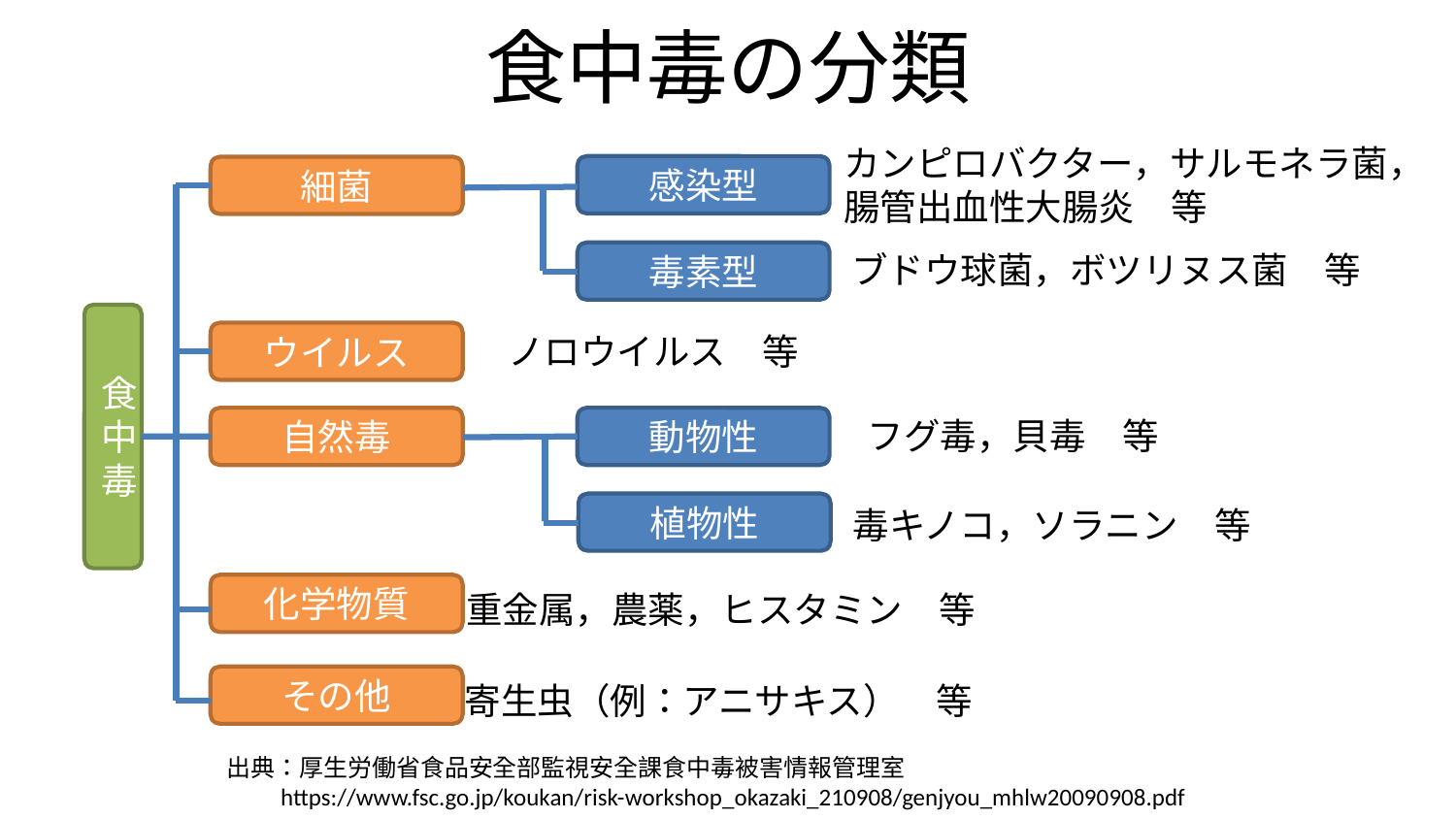

# 食中毒の分類
カンピロバクター，サルモネラ菌，
腸管出血性大腸炎　等
感染型
細菌
ブドウ球菌，ボツリヌス菌　等
毒素型
食中毒
ノロウイルス　等
ウイルス
フグ毒，貝毒　等
自然毒
動物性
植物性
毒キノコ，ソラニン　等
化学物質
重金属，農薬，ヒスタミン　等
その他
寄生虫（例：アニサキス）　等
出典：厚生労働省食品安全部監視安全課食中毒被害情報管理室
　　https://www.fsc.go.jp/koukan/risk-workshop_okazaki_210908/genjyou_mhlw20090908.pdf